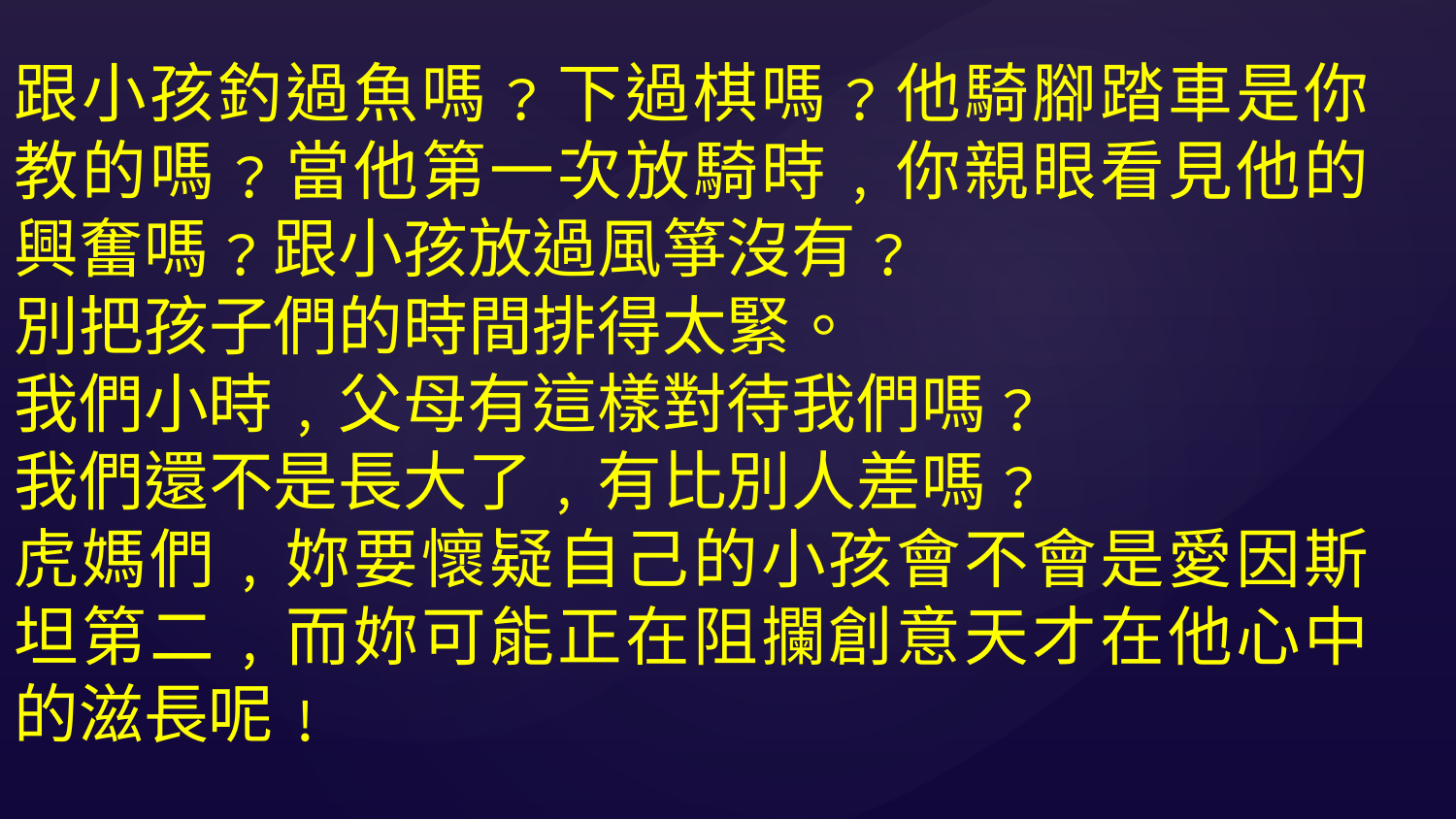

跟小孩釣過魚嗎﹖下過棋嗎﹖他騎腳踏車是你教的嗎﹖當他第一次放騎時﹐你親眼看見他的興奮嗎﹖跟小孩放過風箏沒有﹖
別把孩子們的時間排得太緊。
我們小時﹐父母有這樣對待我們嗎﹖
我們還不是長大了﹐有比別人差嗎﹖
虎媽們﹐妳要懷疑自己的小孩會不會是愛因斯坦第二﹐而妳可能正在阻攔創意天才在他心中的滋長呢﹗